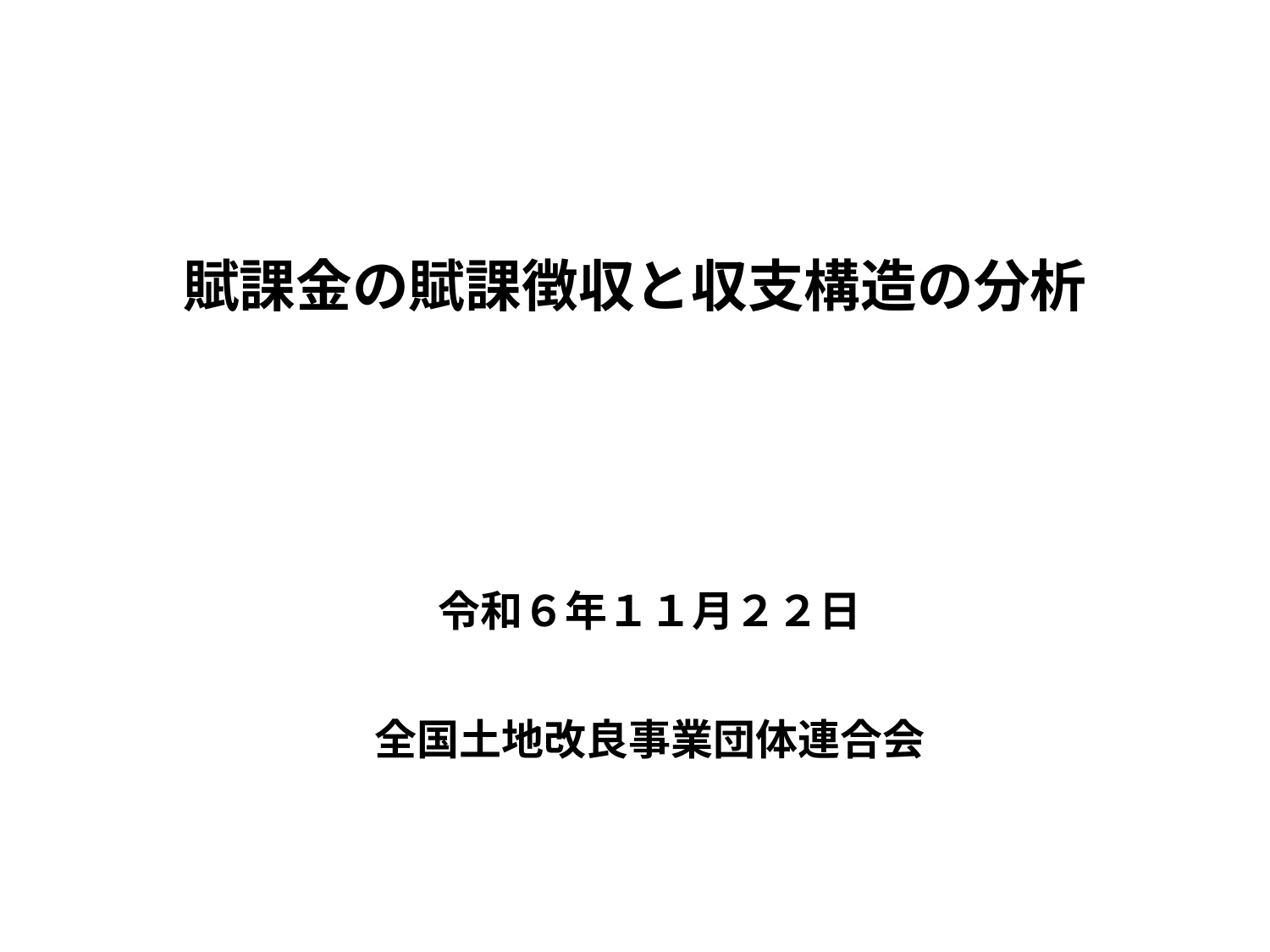

# 賦課金の賦課徴収と収支構造の分析
令和６年１１月２２日

全国土地改良事業団体連合会